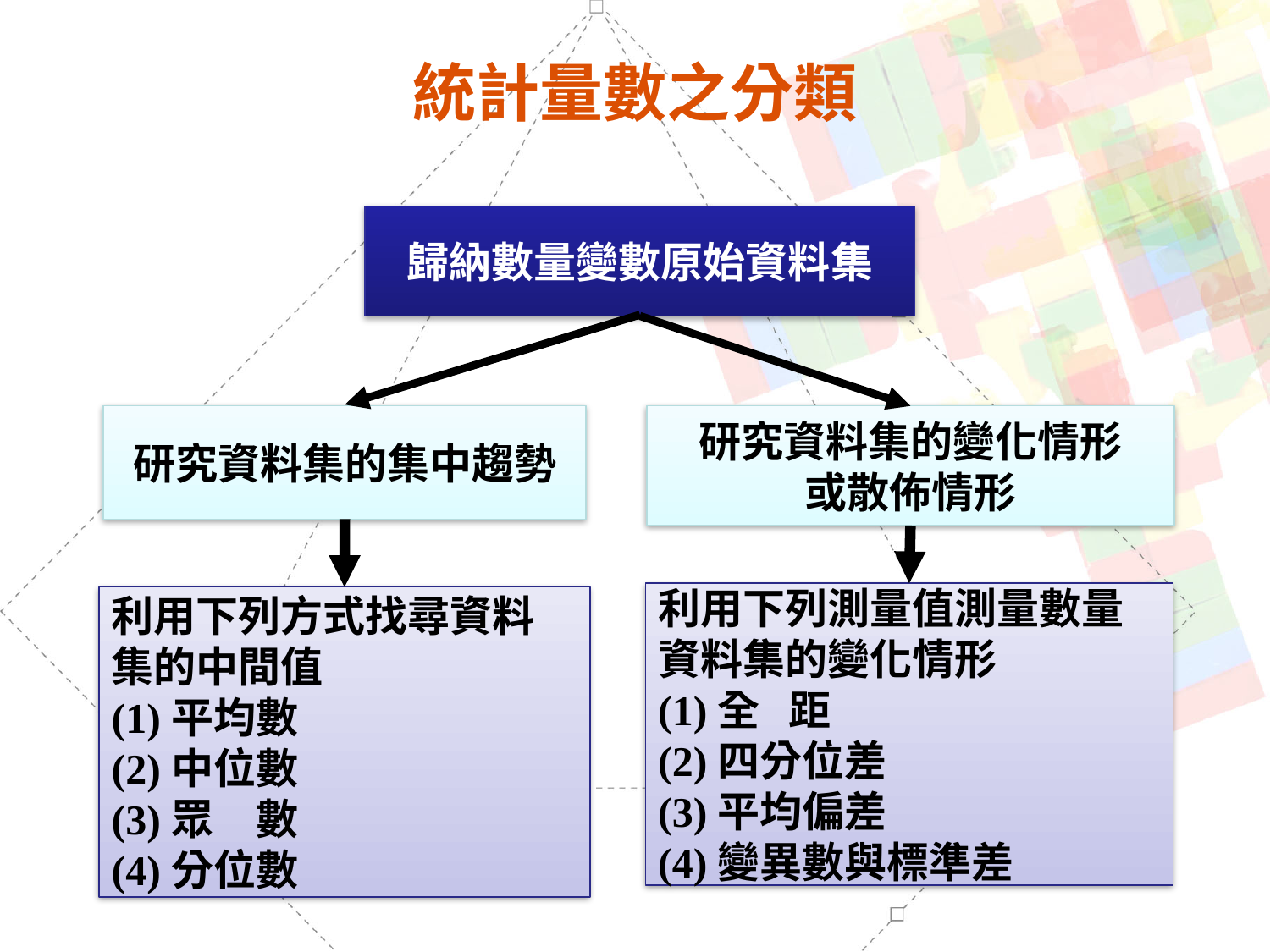

統計量數之分類
歸納數量變數原始資料集
研究資料集的集中趨勢
研究資料集的變化情形
或散佈情形
利用下列測量值測量數量
資料集的變化情形
(1)全   距
(2)四分位差
(3)平均偏差
(4)變異數與標準差
利用下列方式找尋資料
集的中間值
(1)平均數
(2)中位數
(3)眾　數
(4)分位數